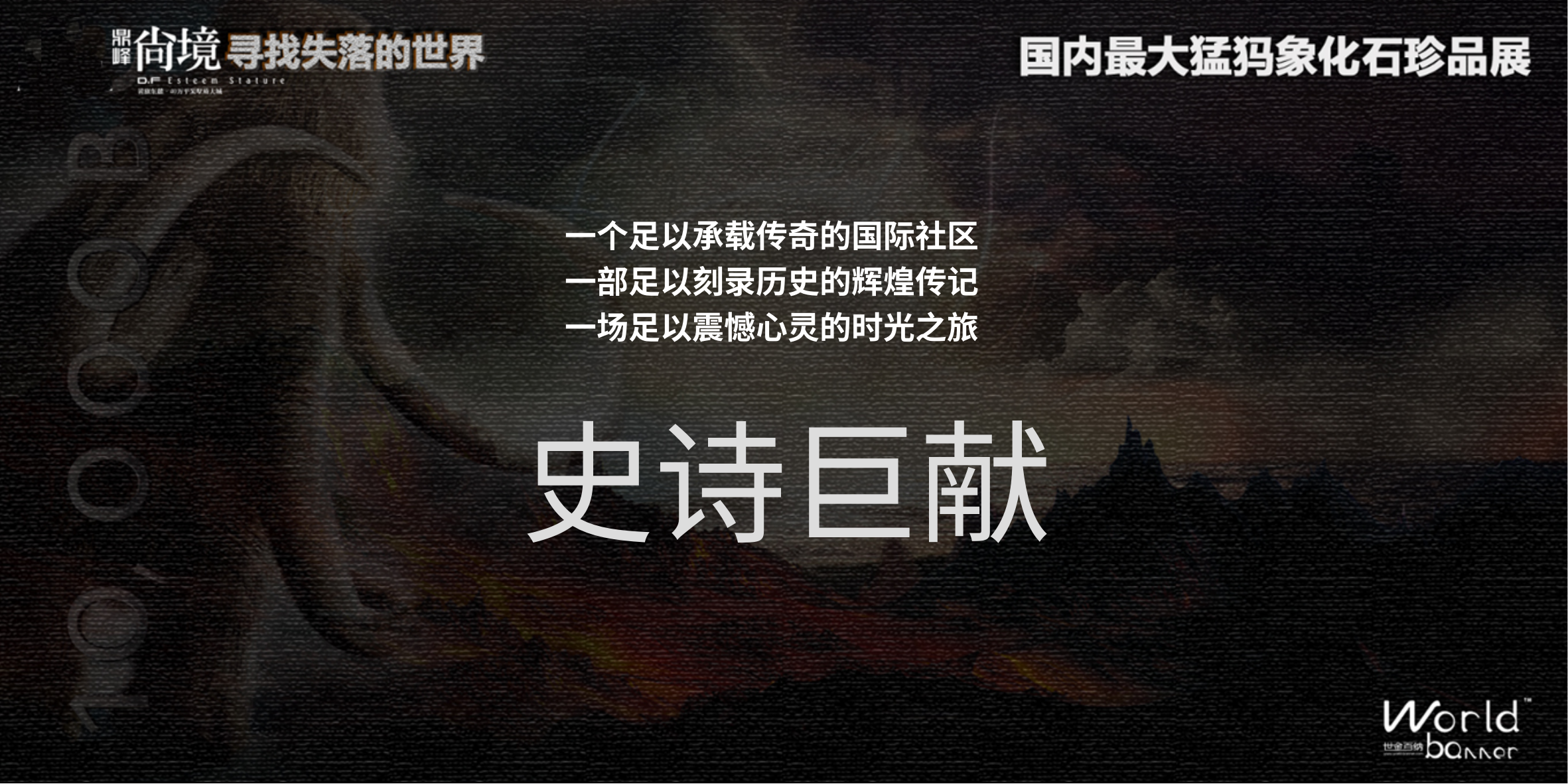

一个足以承载传奇的国际社区
一部足以刻录历史的辉煌传记
一场足以震憾心灵的时光之旅

史诗巨献